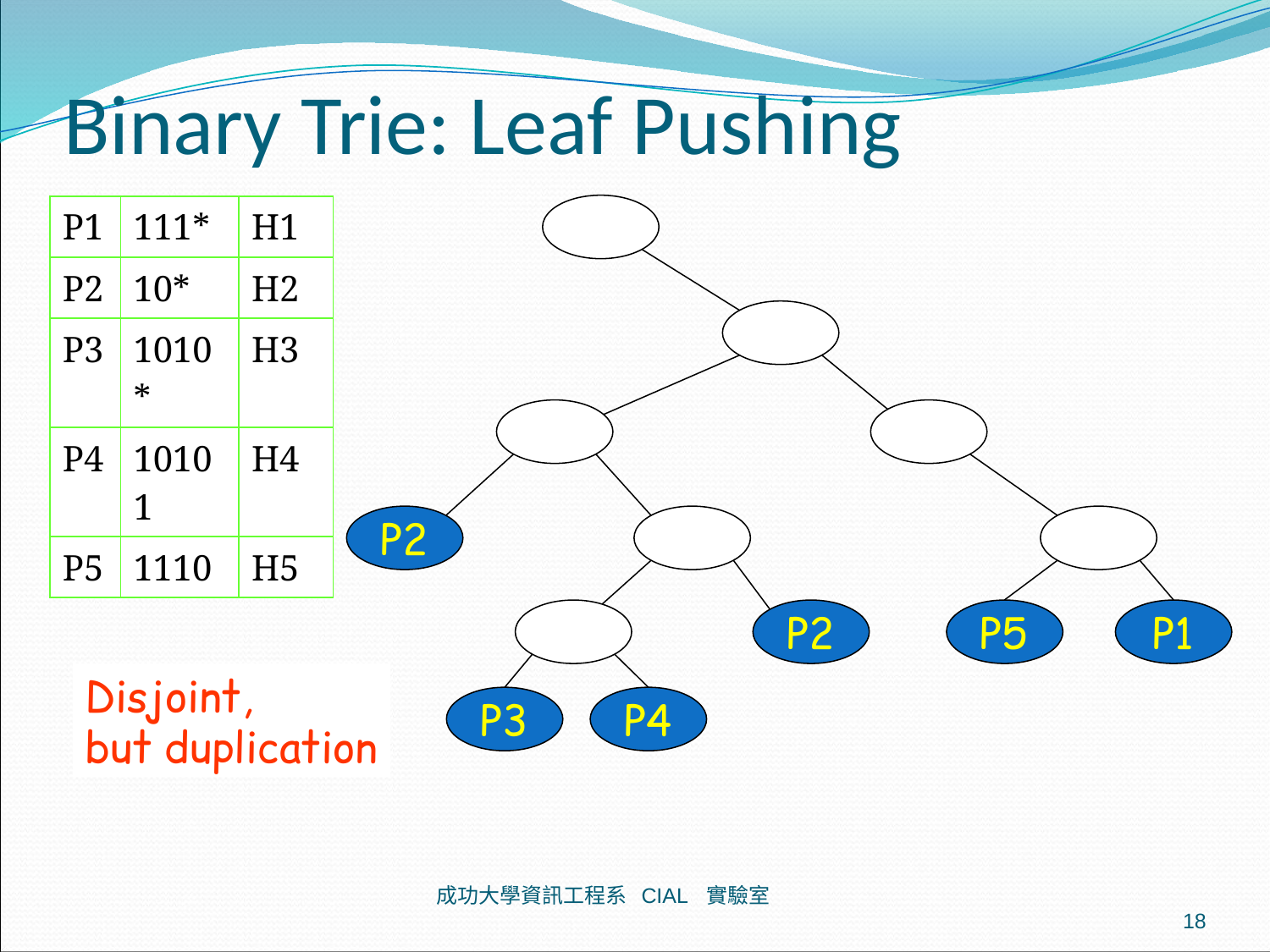

# Binary Trie: Leaf Pushing

| P1 | 111\* | H1 |
| --- | --- | --- |
| P2 | 10\* | H2 |
| P3 | 1010\* | H3 |
| P4 | 10101 | H4 |
| P5 | 1110 | H5 |

P2

P2

P5
P1
Disjoint,
but duplication
P3
P4
成功大學資訊工程系  CIAL 實驗室

18